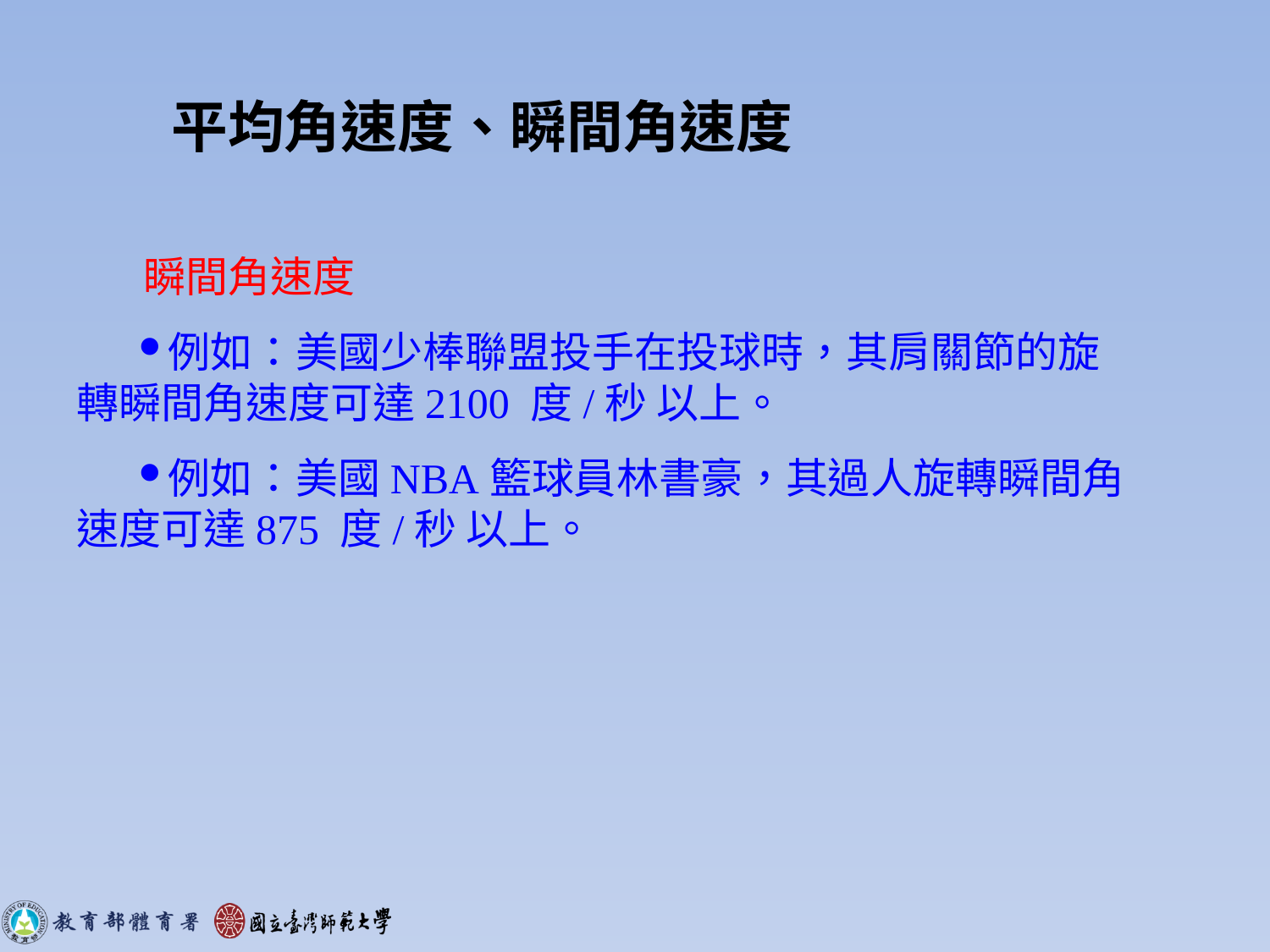

平均角速度、瞬間角速度
      瞬間角速度
例如：美國少棒聯盟投手在投球時，其肩關節的旋轉瞬間角速度可達2100 度/秒 以上。
例如：美國NBA籃球員林書豪，其過人旋轉瞬間角速度可達875 度/秒 以上。